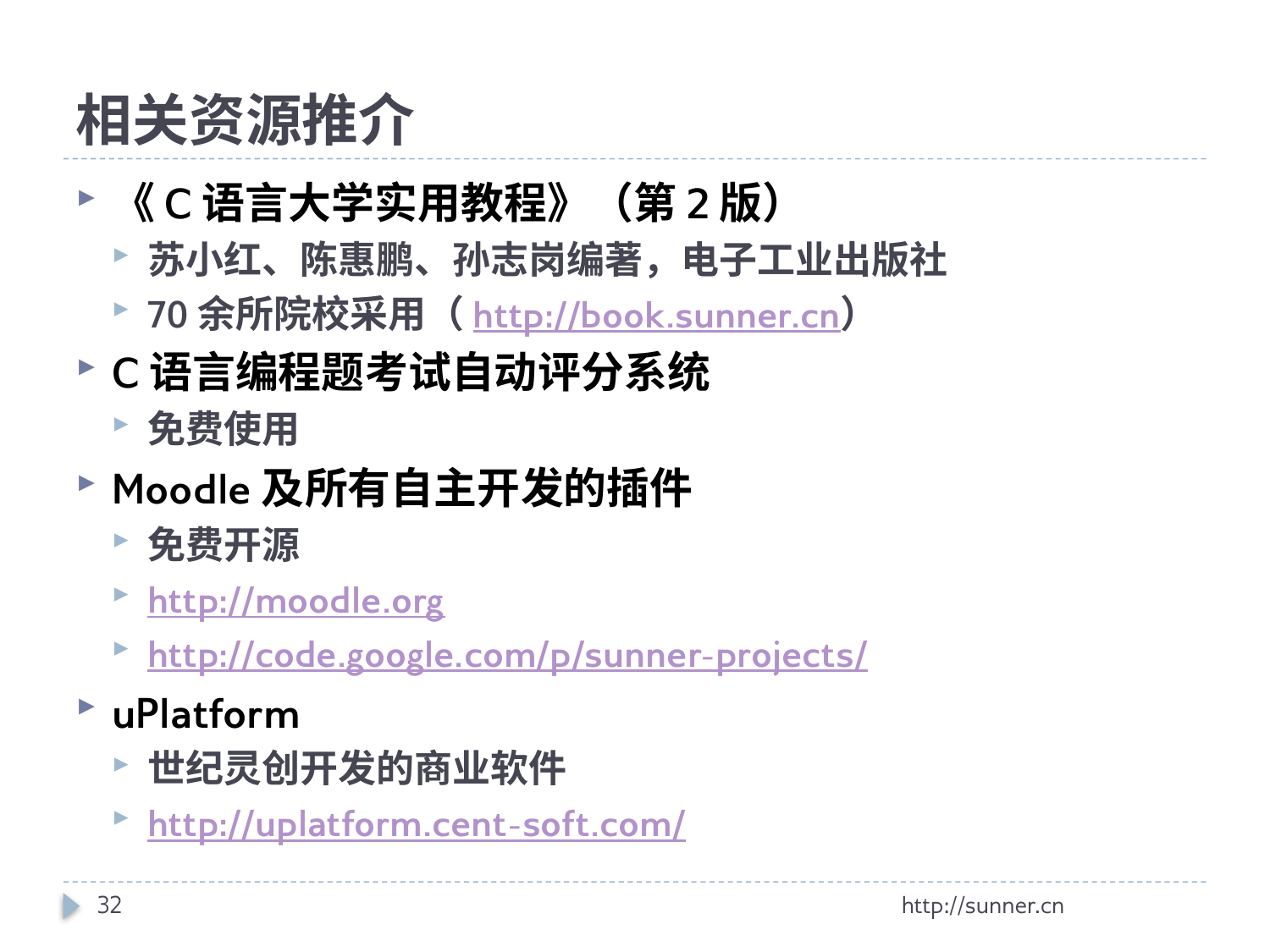

# 相关资源推介
《C语言大学实用教程》（第2版）
苏小红、陈惠鹏、孙志岗编著，电子工业出版社
70余所院校采用（http://book.sunner.cn）
C语言编程题考试自动评分系统
免费使用
Moodle及所有自主开发的插件
免费开源
http://moodle.org
http://code.google.com/p/sunner-projects/
uPlatform
世纪灵创开发的商业软件
http://uplatform.cent-soft.com/
32
http://sunner.cn